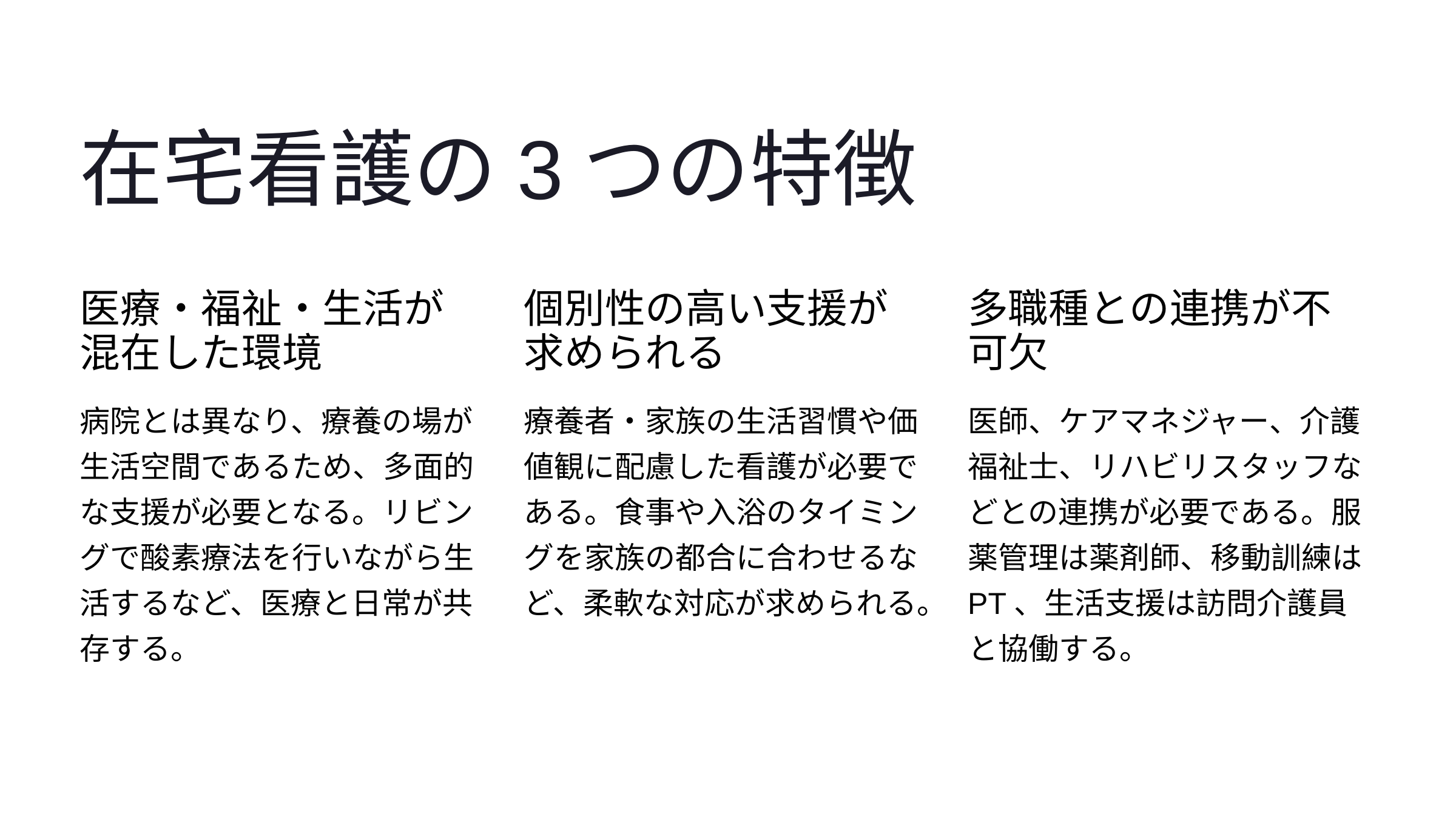

在宅看護の3つの特徴
医療・福祉・生活が混在した環境
個別性の高い支援が求められる
多職種との連携が不可欠
病院とは異なり、療養の場が生活空間であるため、多面的な支援が必要となる。リビングで酸素療法を行いながら生活するなど、医療と日常が共存する。
療養者・家族の生活習慣や価値観に配慮した看護が必要である。食事や入浴のタイミングを家族の都合に合わせるなど、柔軟な対応が求められる。
医師、ケアマネジャー、介護福祉士、リハビリスタッフなどとの連携が必要である。服薬管理は薬剤師、移動訓練はPT、生活支援は訪問介護員と協働する。